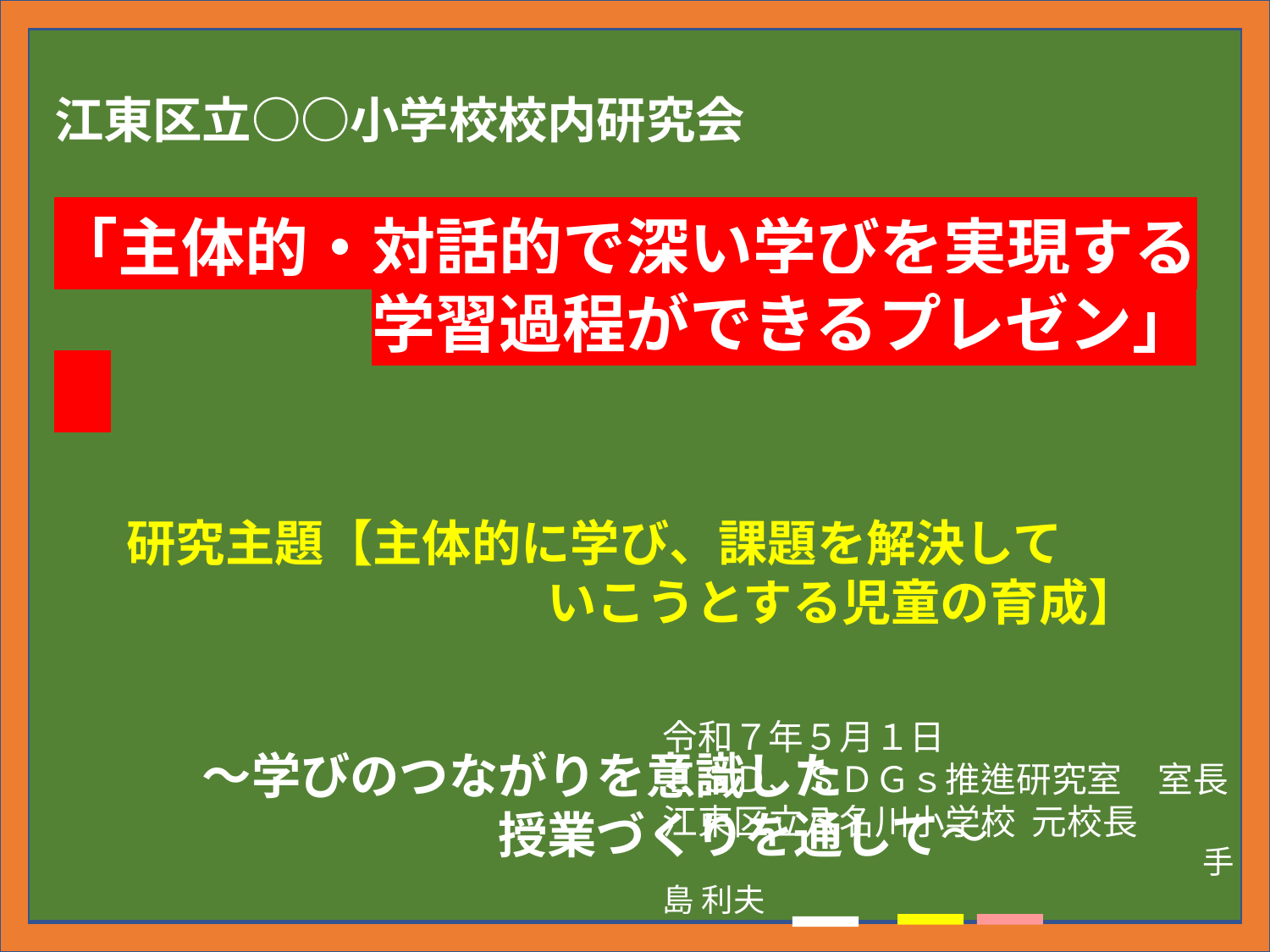

江東区立○○小学校校内研究会

「主体的・対話的で深い学びを実現する
　　　　　学習過程ができるプレゼン」

 　研究主題【主体的に学び、課題を解決して
　　　　　　　　　　いこうとする児童の育成】

　　　～学びのつながりを意識した
　　　　　　　　　授業づくりを通して～

令和７年５月１日
ＥＳＤ、ＳＤＧｓ推進研究室　室長
江東区立八名川小学校  元校長
　　　　　　　　　　　　　　　　　手島 利夫